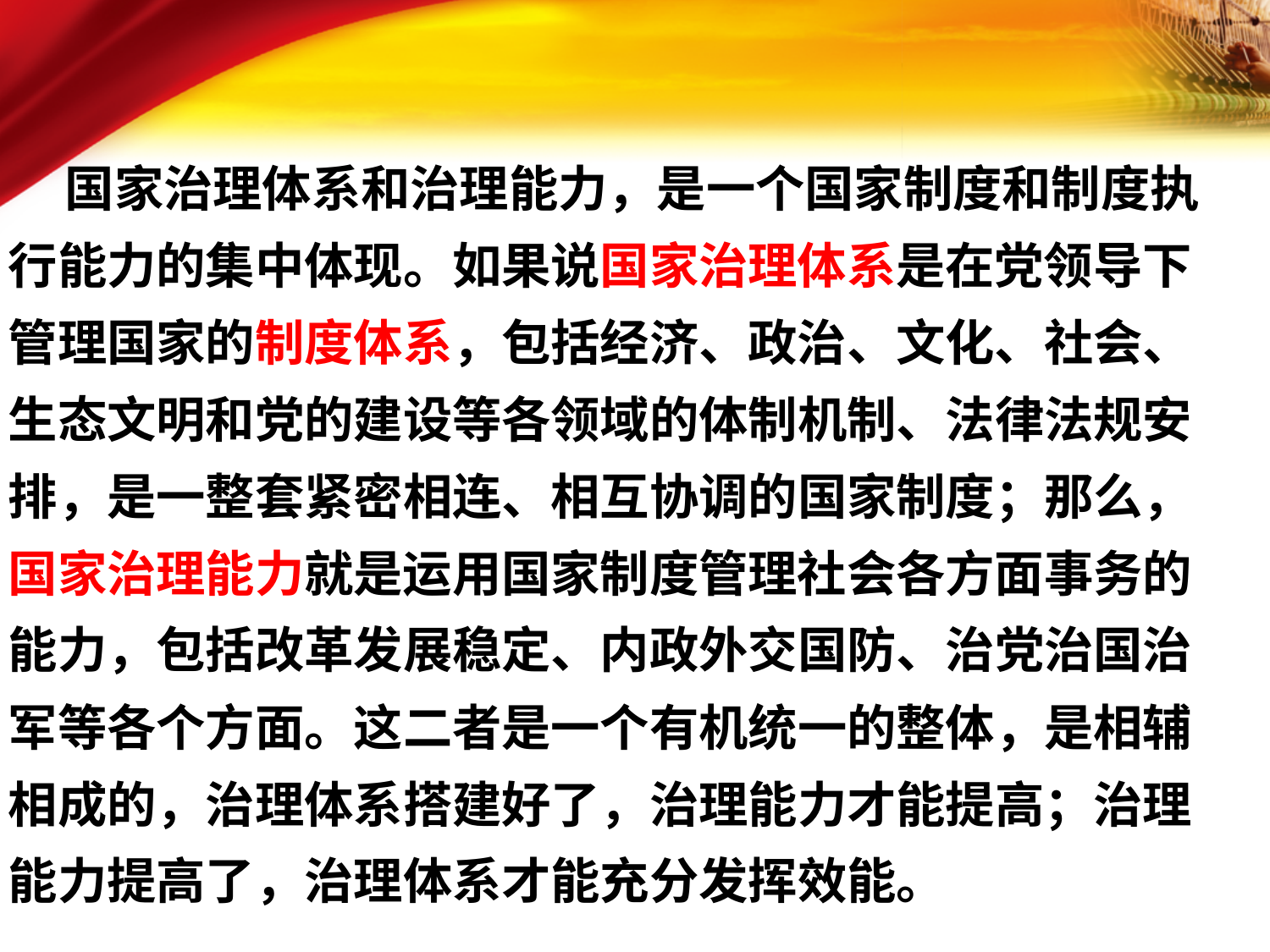

国家治理体系和治理能力，是一个国家制度和制度执行能力的集中体现。如果说国家治理体系是在党领导下管理国家的制度体系，包括经济、政治、文化、社会、生态文明和党的建设等各领域的体制机制、法律法规安排，是一整套紧密相连、相互协调的国家制度；那么，国家治理能力就是运用国家制度管理社会各方面事务的能力，包括改革发展稳定、内政外交国防、治党治国治军等各个方面。这二者是一个有机统一的整体，是相辅相成的，治理体系搭建好了，治理能力才能提高；治理能力提高了，治理体系才能充分发挥效能。